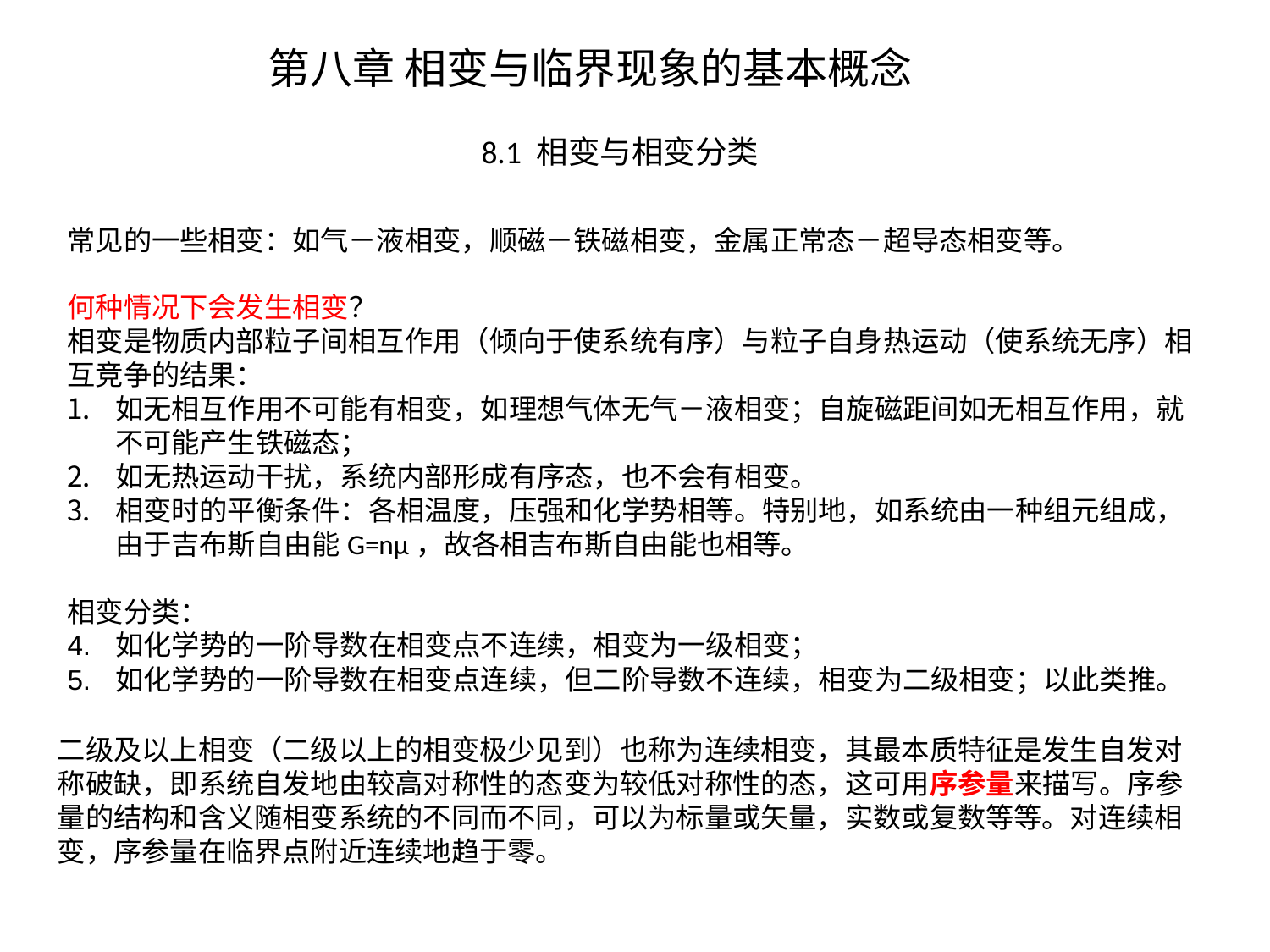

第八章 相变与临界现象的基本概念
8.1 相变与相变分类
常见的一些相变：如气－液相变，顺磁－铁磁相变，金属正常态－超导态相变等。

何种情况下会发生相变？
相变是物质内部粒子间相互作用（倾向于使系统有序）与粒子自身热运动（使系统无序）相互竞争的结果：
如无相互作用不可能有相变，如理想气体无气－液相变；自旋磁距间如无相互作用，就不可能产生铁磁态；
如无热运动干扰，系统内部形成有序态，也不会有相变。
相变时的平衡条件：各相温度，压强和化学势相等。特别地，如系统由一种组元组成，由于吉布斯自由能G=nμ，故各相吉布斯自由能也相等。

相变分类：
如化学势的一阶导数在相变点不连续，相变为一级相变；
如化学势的一阶导数在相变点连续，但二阶导数不连续，相变为二级相变；以此类推。
二级及以上相变（二级以上的相变极少见到）也称为连续相变，其最本质特征是发生自发对称破缺，即系统自发地由较高对称性的态变为较低对称性的态，这可用序参量来描写。序参量的结构和含义随相变系统的不同而不同，可以为标量或矢量，实数或复数等等。对连续相变，序参量在临界点附近连续地趋于零。